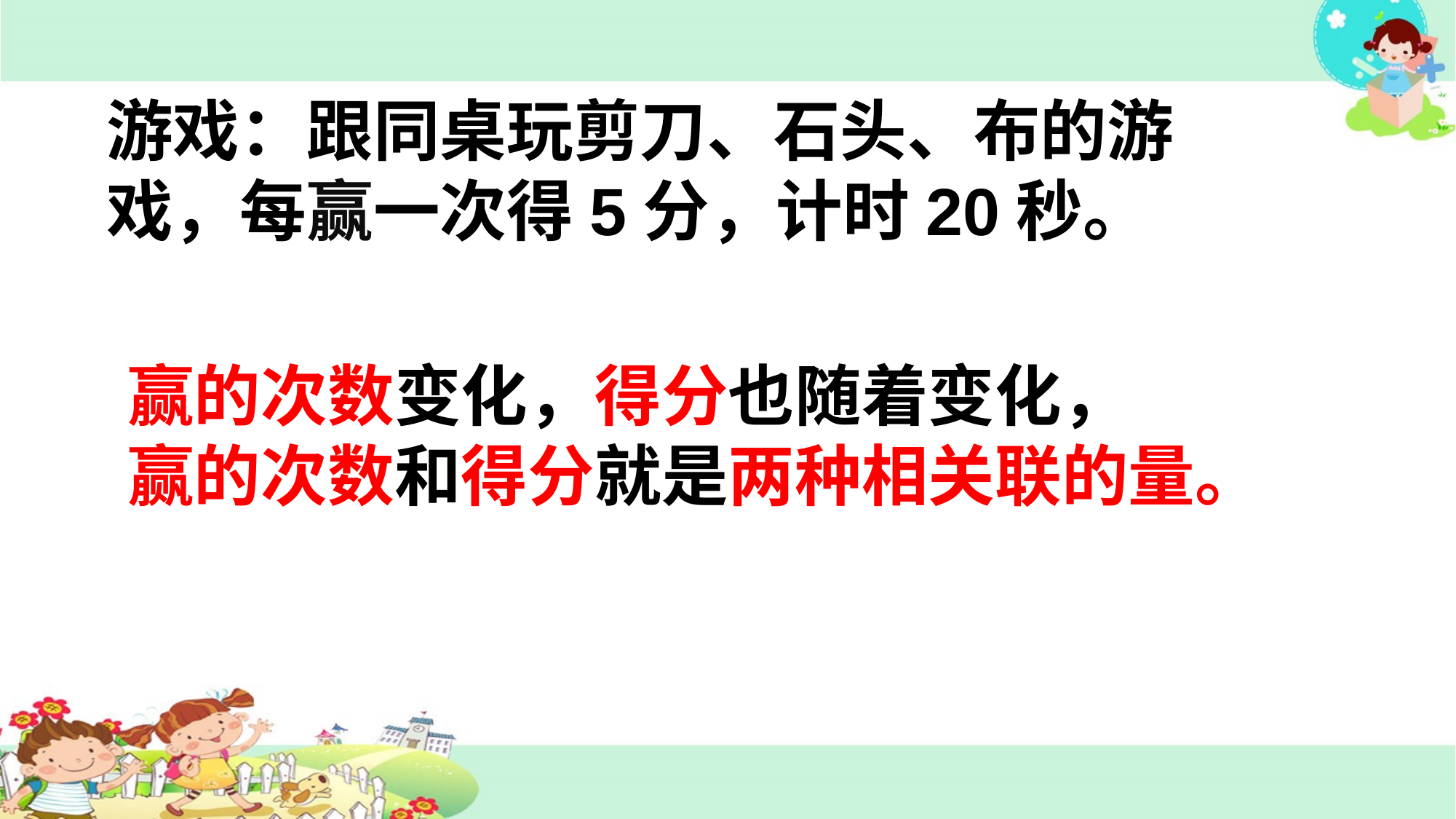

游戏：跟同桌玩剪刀、石头、布的游    戏，每赢一次得5分，计时20秒。
赢的次数变化，得分也随着变化，
赢的次数和得分就是两种相关联的量。